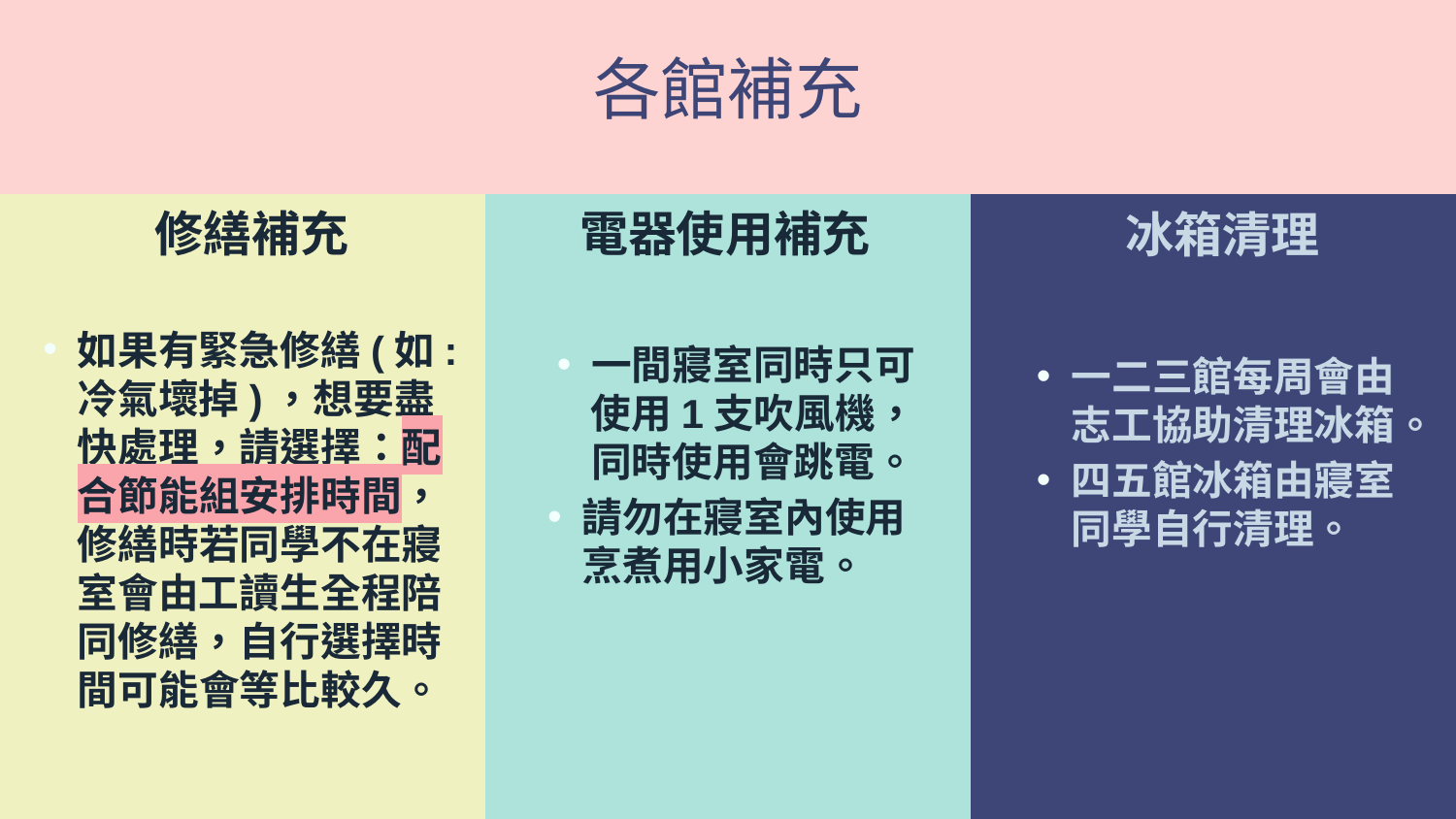

# 各館補充
修繕補充
電器使用補充
冰箱清理
如果有緊急修繕(如:冷氣壞掉)，想要盡快處理，請選擇：配合節能組安排時間，修繕時若同學不在寢室會由工讀生全程陪同修繕，自行選擇時間可能會等比較久。
一間寢室同時只可使用1支吹風機，同時使用會跳電。
請勿在寢室內使用烹煮用小家電。
一二三館每周會由志工協助清理冰箱。
四五館冰箱由寢室同學自行清理。